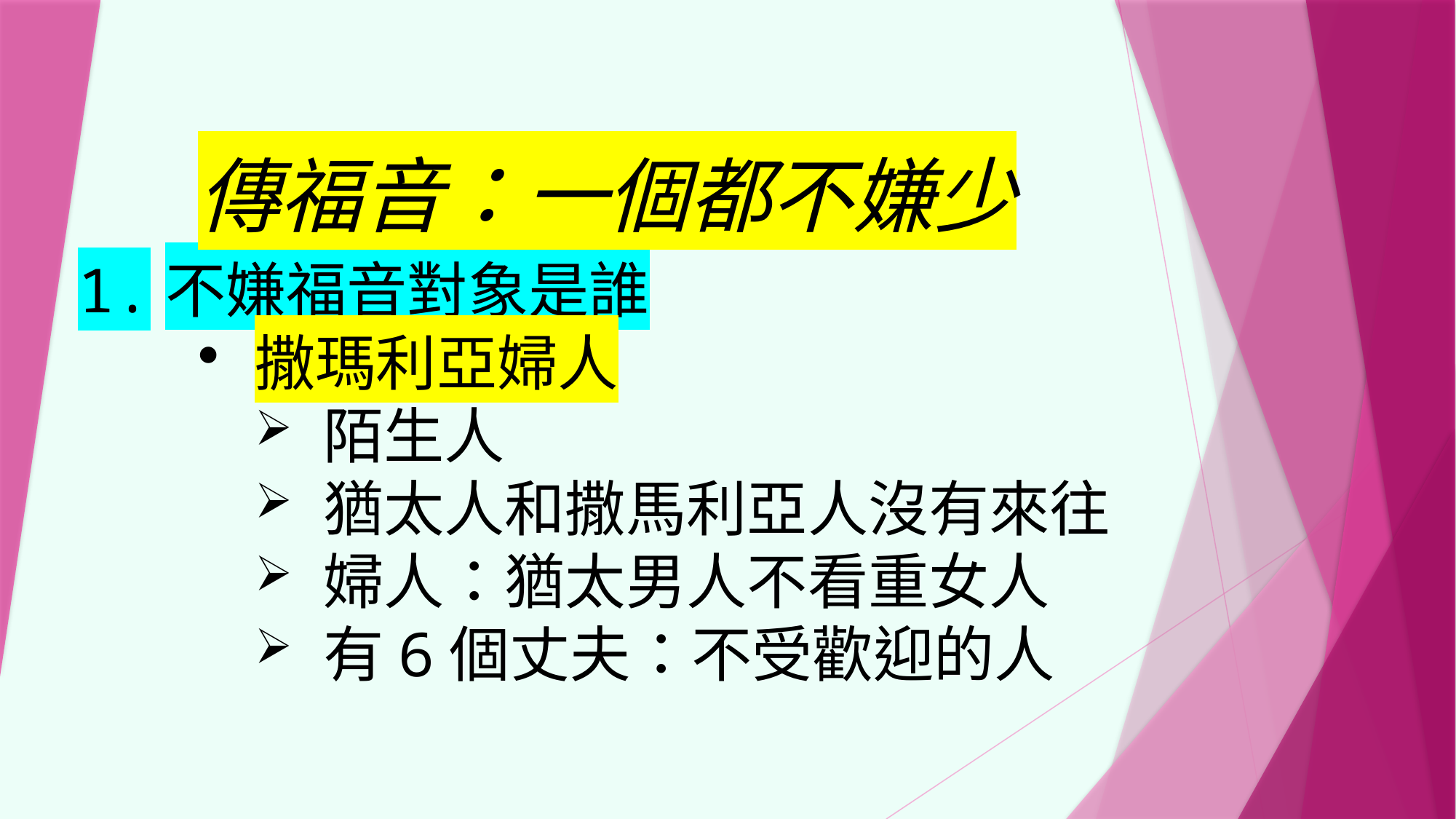

傳福音：一個都不嫌少
1.不嫌福音對象是誰
撒瑪利亞婦人
陌生人
猶太人和撒馬利亞人沒有來往
婦人：猶太男人不看重女人
有6個丈夫：不受歡迎的人